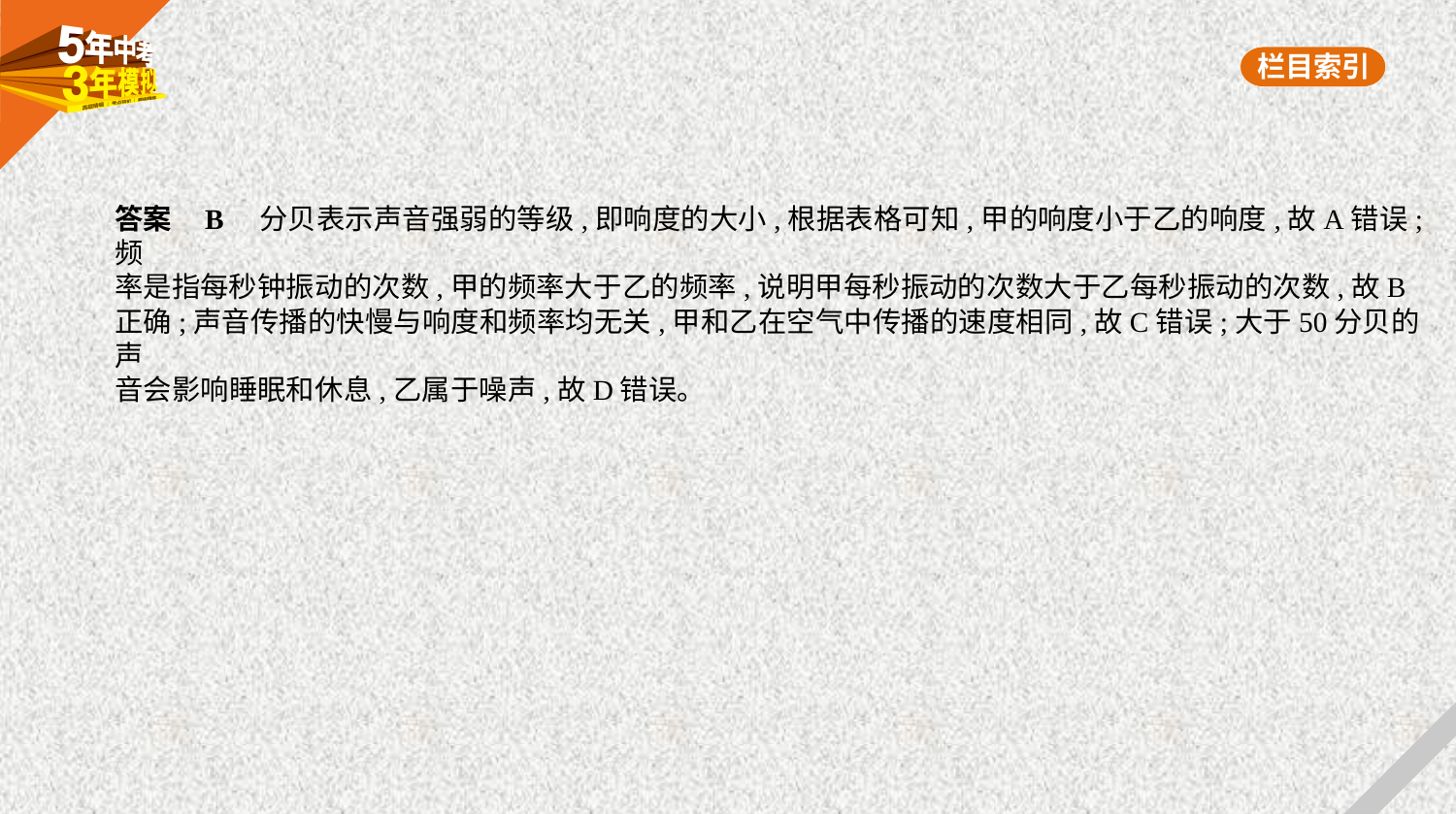

答案    B　分贝表示声音强弱的等级,即响度的大小,根据表格可知,甲的响度小于乙的响度,故A错误;频
率是指每秒钟振动的次数,甲的频率大于乙的频率,说明甲每秒振动的次数大于乙每秒振动的次数,故B
正确;声音传播的快慢与响度和频率均无关,甲和乙在空气中传播的速度相同,故C错误;大于50分贝的声
音会影响睡眠和休息,乙属于噪声,故D错误。